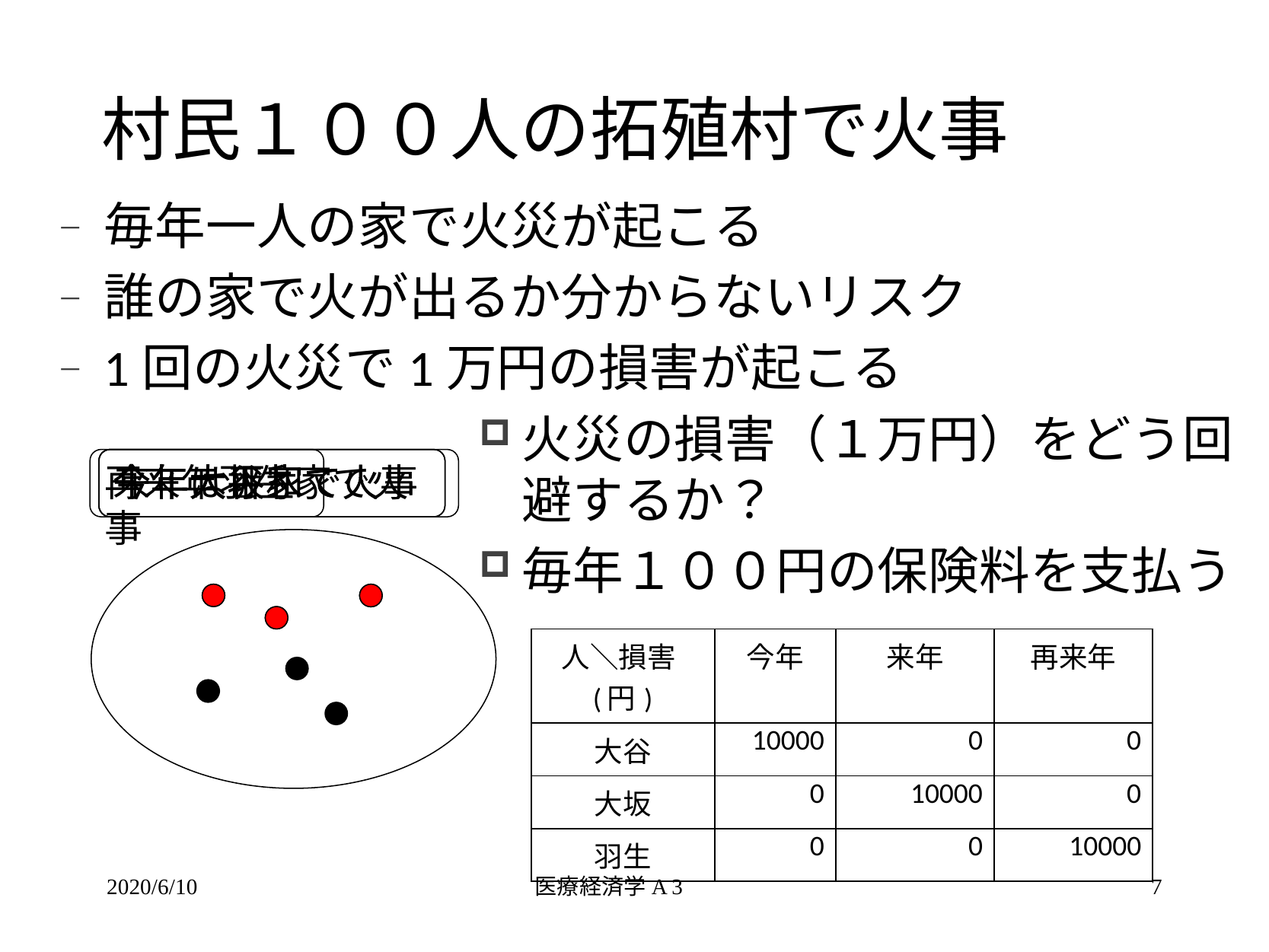

# 村民１００人の拓殖村で火事
毎年一人の家で火災が起こる
誰の家で火が出るか分からないリスク
1回の火災で1万円の損害が起こる
火災の損害（１万円）をどう回避するか？
毎年１００円の保険料を支払う
再来年羽生家で火事
今年は平和
今年大谷家で火事
来年大坂家で火事

| 人＼損害(円) | 今年 | 来年 | 再来年 |
| --- | --- | --- | --- |
| 大谷 | 10000 | 0 | 0 |
| 大坂 | 0 | 10000 | 0 |
| 羽生 | 0 | 0 | 10000 |

2020/6/10
医療経済学A 3
7